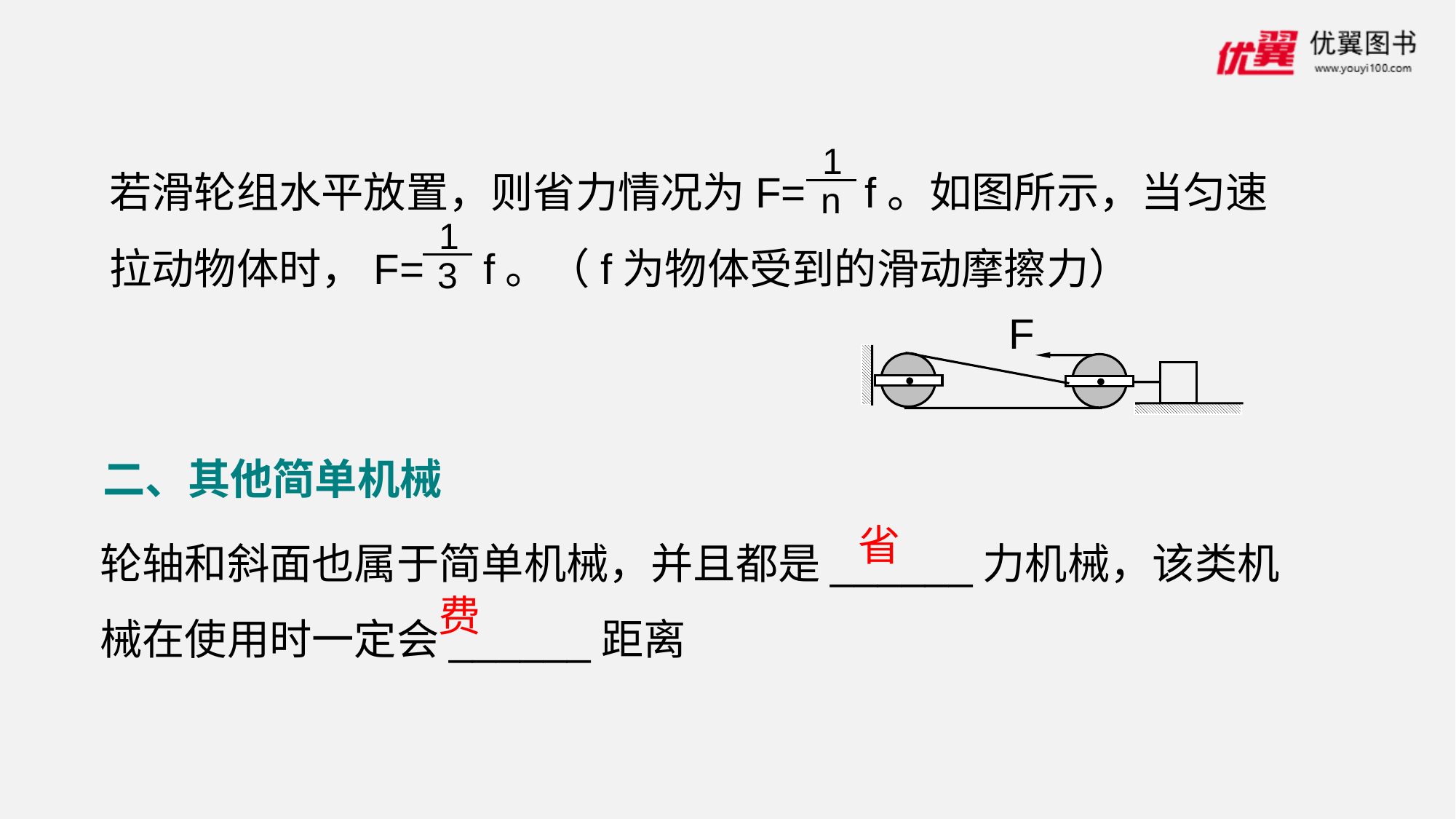

若滑轮组水平放置，则省力情况为F=     f。如图所示，当匀速拉动物体时，F=     f。（f为物体受到的滑动摩擦力）
1
n

1
3

F

二、其他简单机械

轮轴和斜面也属于简单机械，并且都是______力机械，该类机械在使用时一定会______距离
省

费